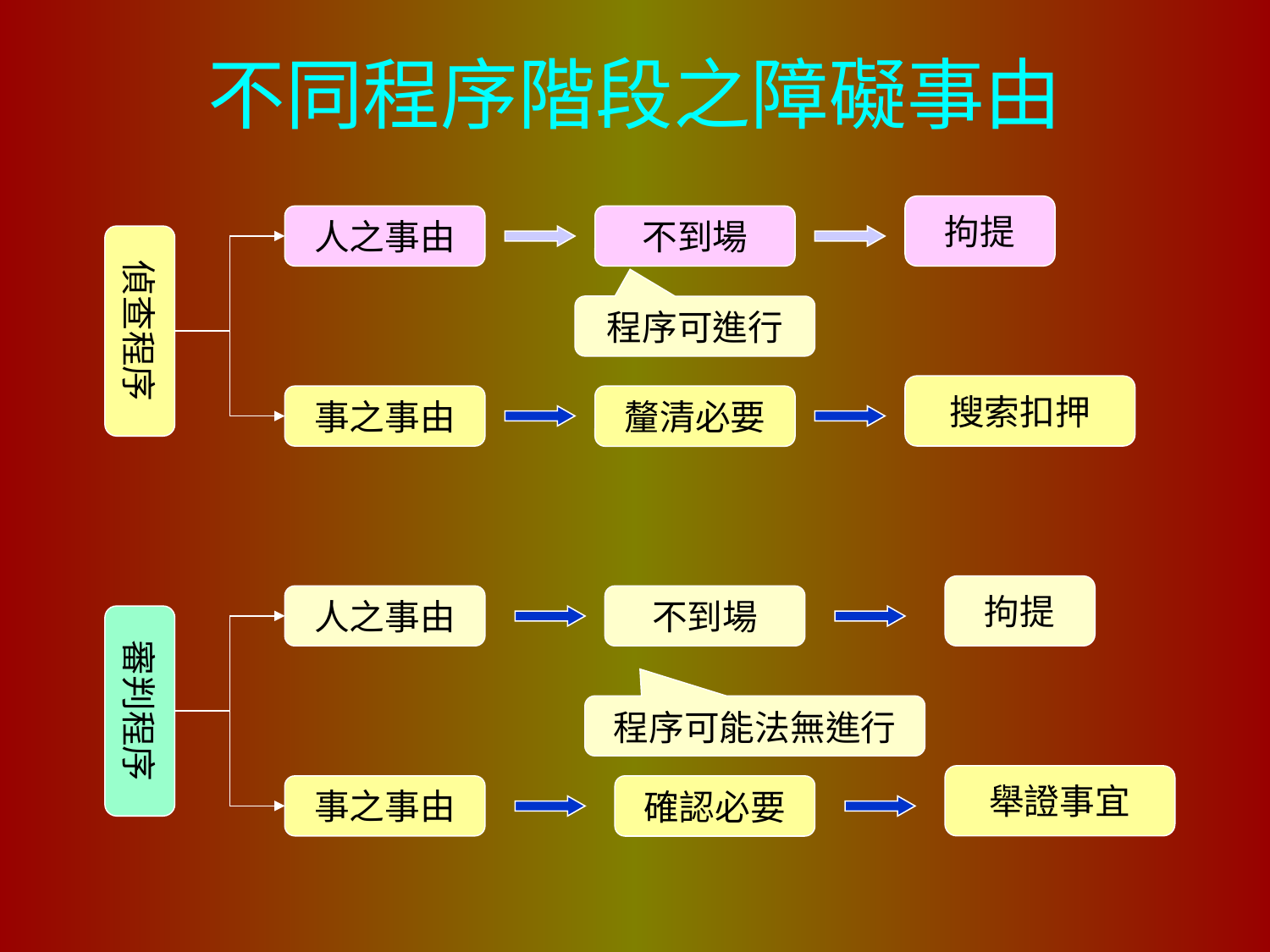

# 不同程序階段之障礙事由
拘提
人之事由
不到場
偵查程序

程序可進行
搜索扣押
事之事由
釐清必要

拘提
人之事由
不到場
審判程序

程序可能法無進行
舉證事宜
事之事由
確認必要